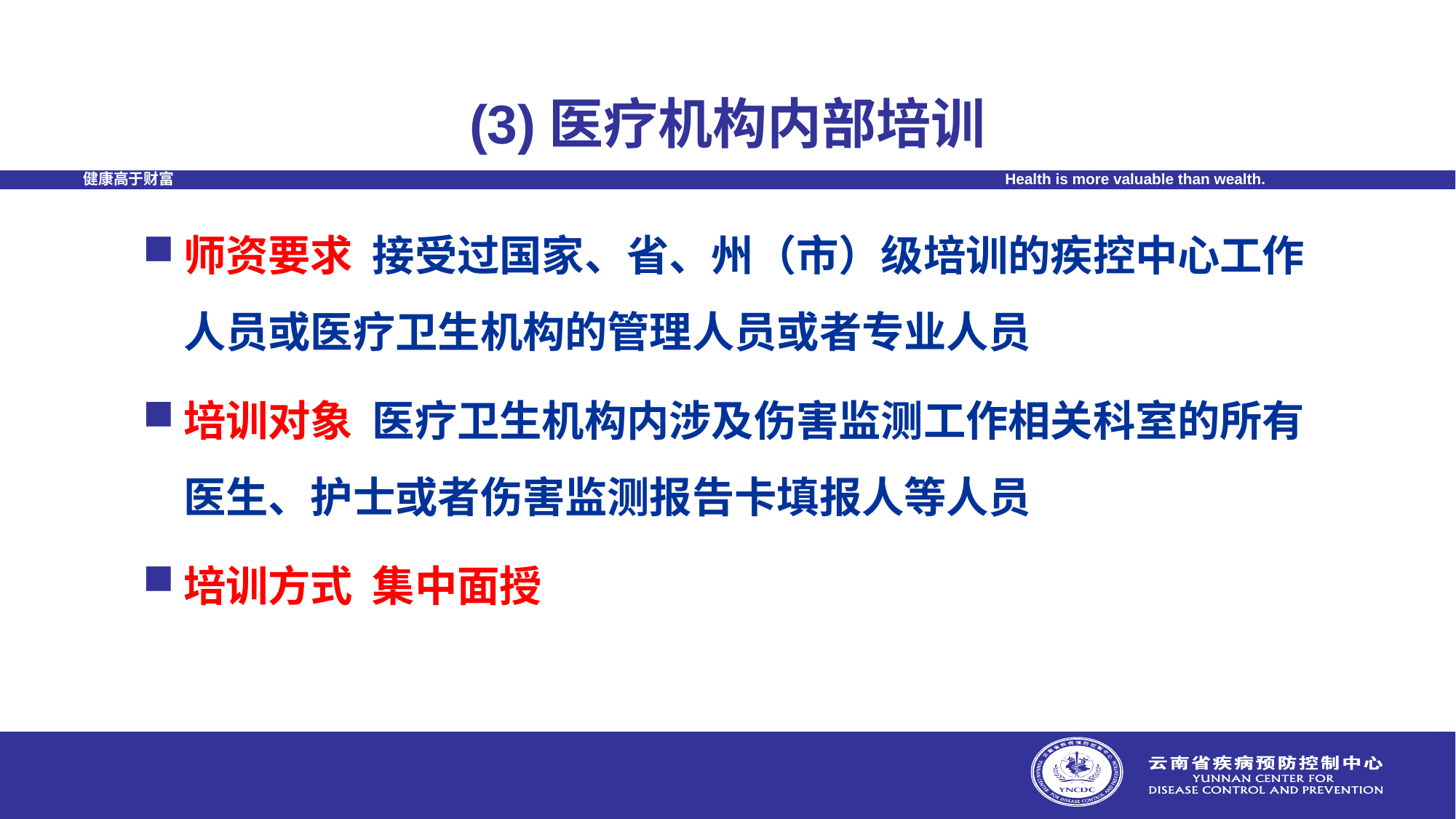

# (3)医疗机构内部培训
师资要求  接受过国家、省、州（市）级培训的疾控中心工作人员或医疗卫生机构的管理人员或者专业人员
培训对象  医疗卫生机构内涉及伤害监测工作相关科室的所有医生、护士或者伤害监测报告卡填报人等人员
培训方式  集中面授